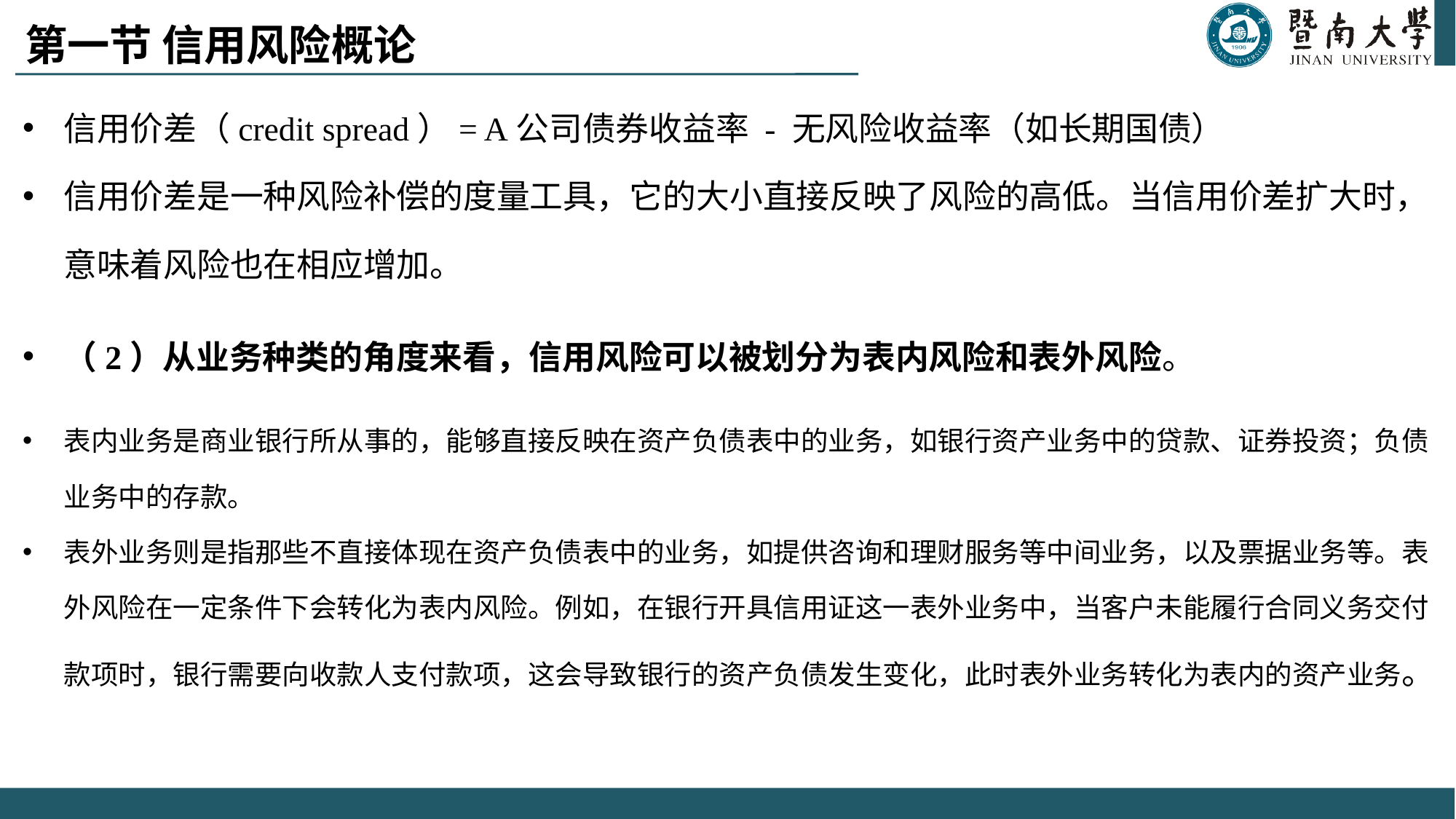

# 第一节 信用风险概论
信用价差（credit spread）= A公司债券收益率 - 无风险收益率（如长期国债）
信用价差是一种风险补偿的度量工具，它的大小直接反映了风险的高低。当信用价差扩大时，意味着风险也在相应增加。

（2）从业务种类的角度来看，信用风险可以被划分为表内风险和表外风险。

表内业务是商业银行所从事的，能够直接反映在资产负债表中的业务，如银行资产业务中的贷款、证券投资；负债业务中的存款。
表外业务则是指那些不直接体现在资产负债表中的业务，如提供咨询和理财服务等中间业务，以及票据业务等。表外风险在一定条件下会转化为表内风险。例如，在银行开具信用证这一表外业务中，当客户未能履行合同义务交付款项时，银行需要向收款人支付款项，这会导致银行的资产负债发生变化，此时表外业务转化为表内的资产业务。